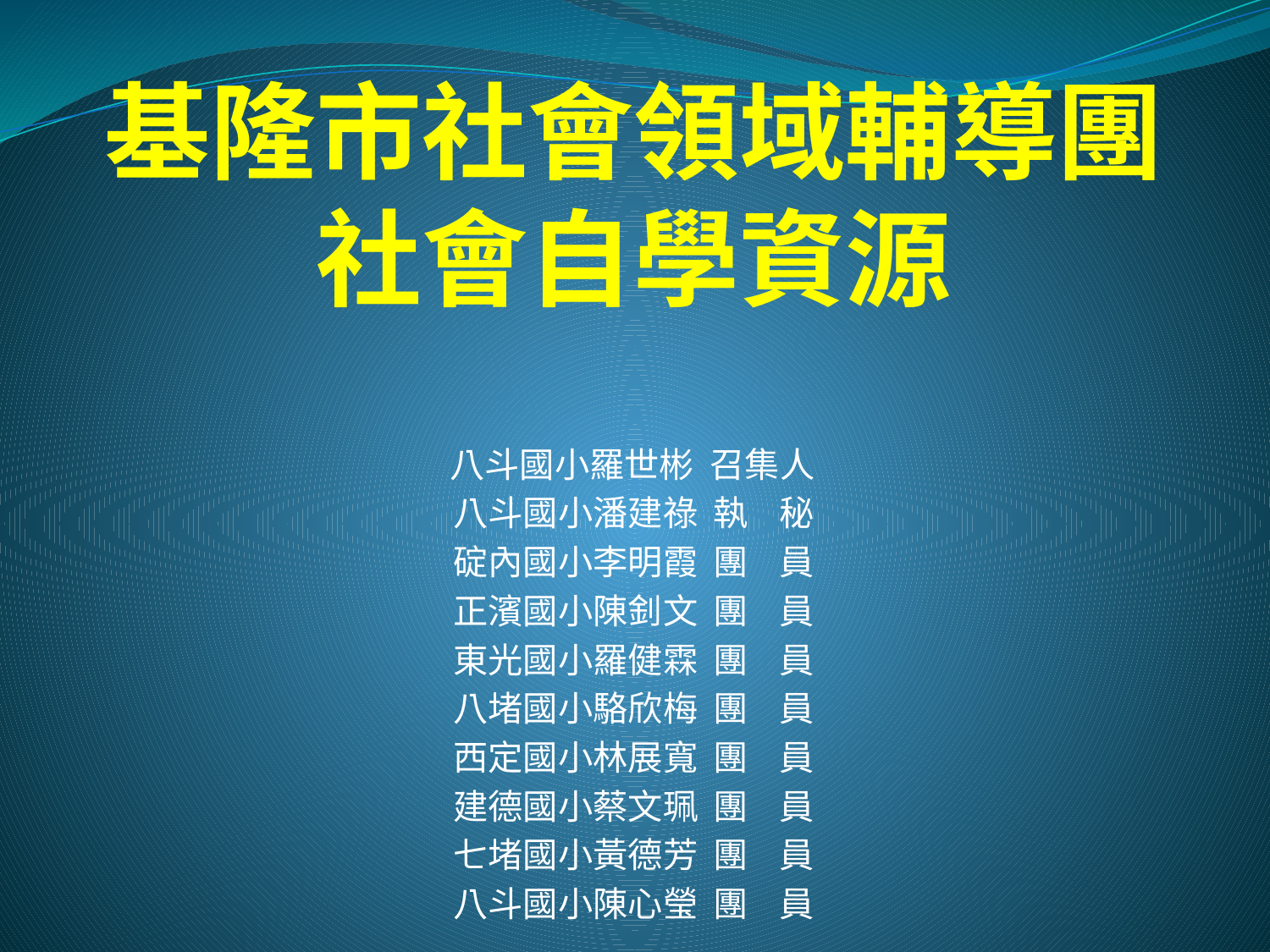

# 基隆市社會領域輔導團 社會自學資源
八斗國小羅世彬  召集人
八斗國小潘建祿  執    秘
碇內國小李明霞  團    員
正濱國小陳釗文  團    員
東光國小羅健霖  團    員
八堵國小駱欣梅  團    員
西定國小林展寬  團    員
建德國小蔡文珮  團    員
七堵國小黃德芳  團    員
八斗國小陳心瑩  團    員